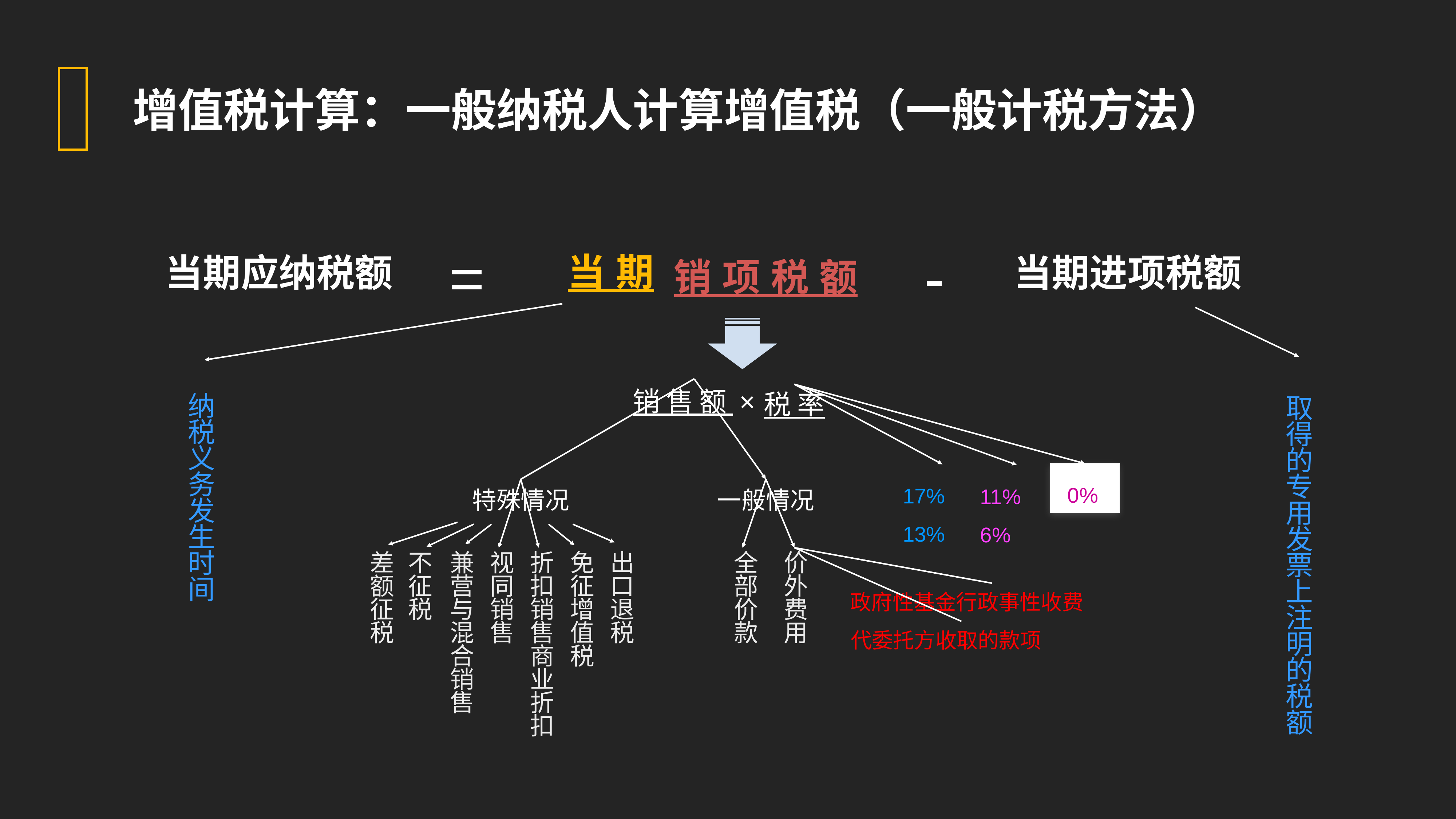

增值税计算：一般纳税人计算增值税（一般计税方法）
=
-
当 期
当期应纳税额
当期进项税额
销 项 税 额

取得的专用发票上注明的税额
纳税义务发生时间
销 售 额 ×
税 率
  0%
17%   13%
11%   6%
特殊情况
一般情况

差额征税
不征税
兼营与混合销售
视同销售
折扣销售商业折扣
免征增值税
出口退税
全部价款
价外费用
政府性基金行政事性收费
代委托方收取的款项